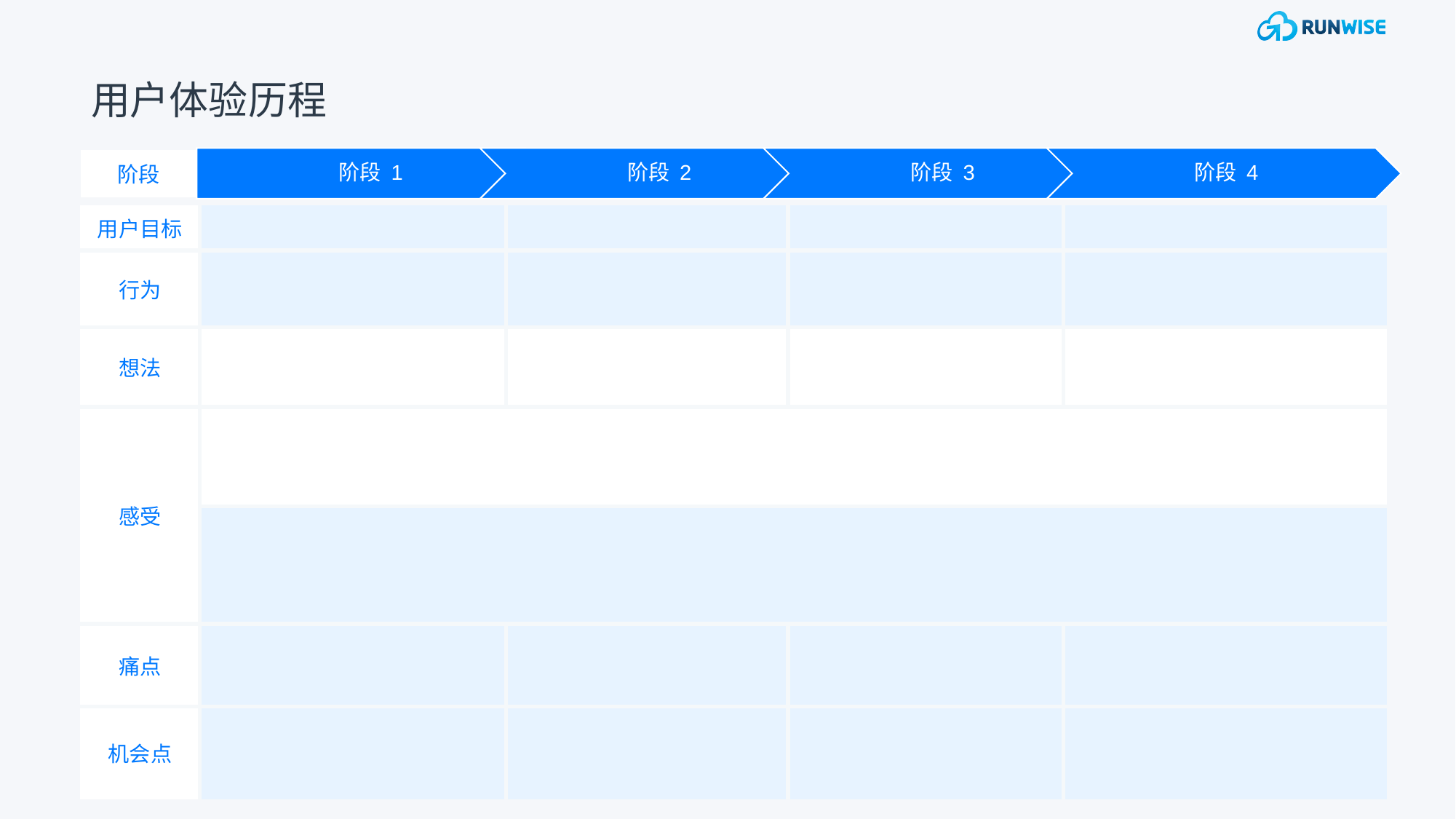

用户体验历程
阶段 1
阶段 2
阶段 3
阶段 4
阶段
| 用户目标 |  |  |  |  |  |  |  |
| --- | --- | --- | --- | --- | --- | --- | --- |
| 行为 |  |  |  |  |  |  |  |
| 想法 |  |  |  |  |  |  |  |
| 感受 |  |  |  |  |  |  |  |
|  |  |  |  |  |  |  |  |
| 痛点 |  |  |  |  |  |  |  |
| 机会点 |  |  |  |  |  |  |  |